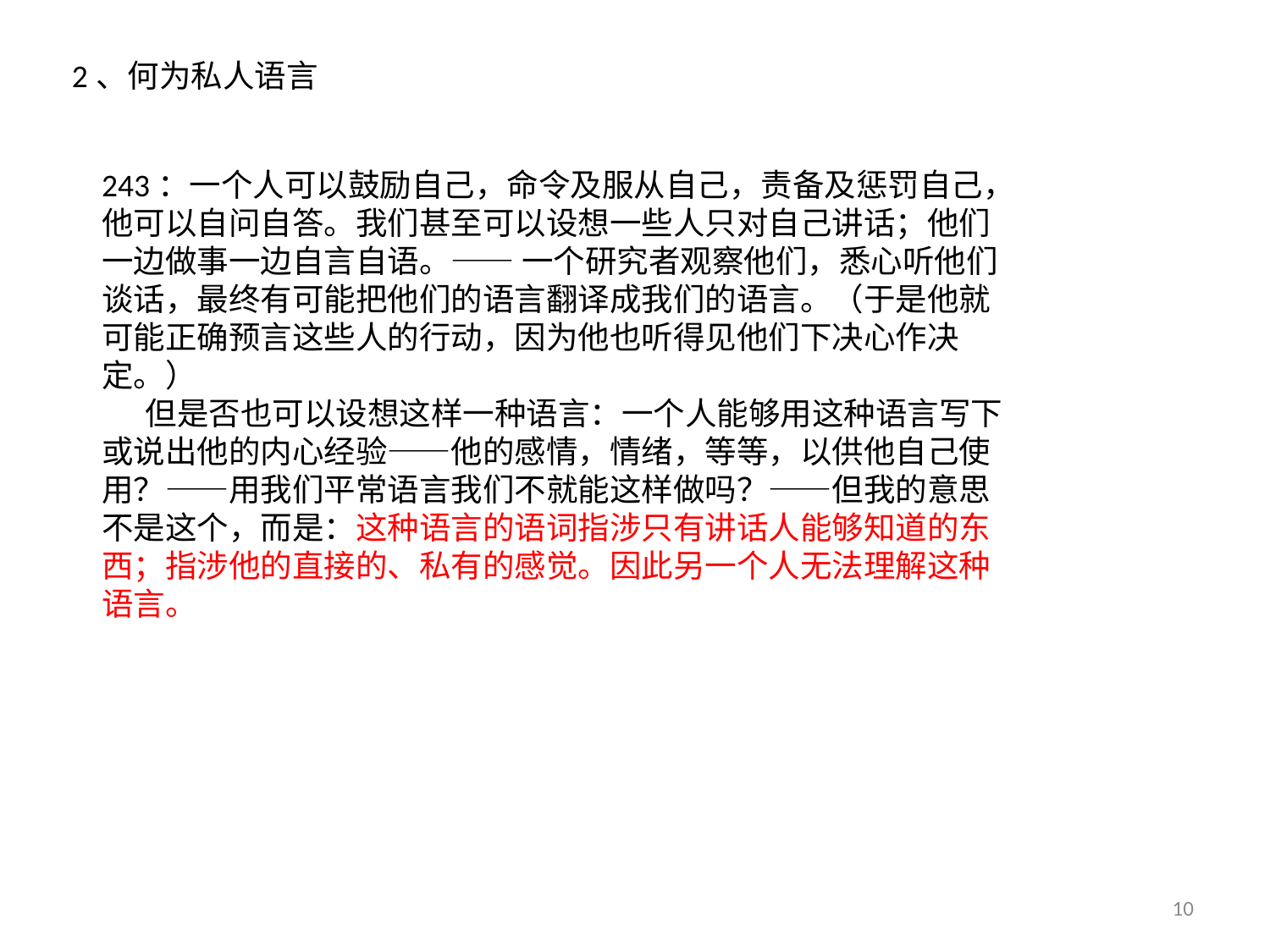

2、何为私人语言
243：一个人可以鼓励自己，命令及服从自己，责备及惩罚自己，他可以自问自答。我们甚至可以设想一些人只对自己讲话；他们一边做事一边自言自语。—— 一个研究者观察他们，悉心听他们谈话，最终有可能把他们的语言翻译成我们的语言。（于是他就可能正确预言这些人的行动，因为他也听得见他们下决心作决定。）
     但是否也可以设想这样一种语言：一个人能够用这种语言写下或说出他的内心经验——他的感情，情绪，等等，以供他自己使用？——用我们平常语言我们不就能这样做吗？——但我的意思不是这个，而是：这种语言的语词指涉只有讲话人能够知道的东西；指涉他的直接的、私有的感觉。因此另一个人无法理解这种语言。
10